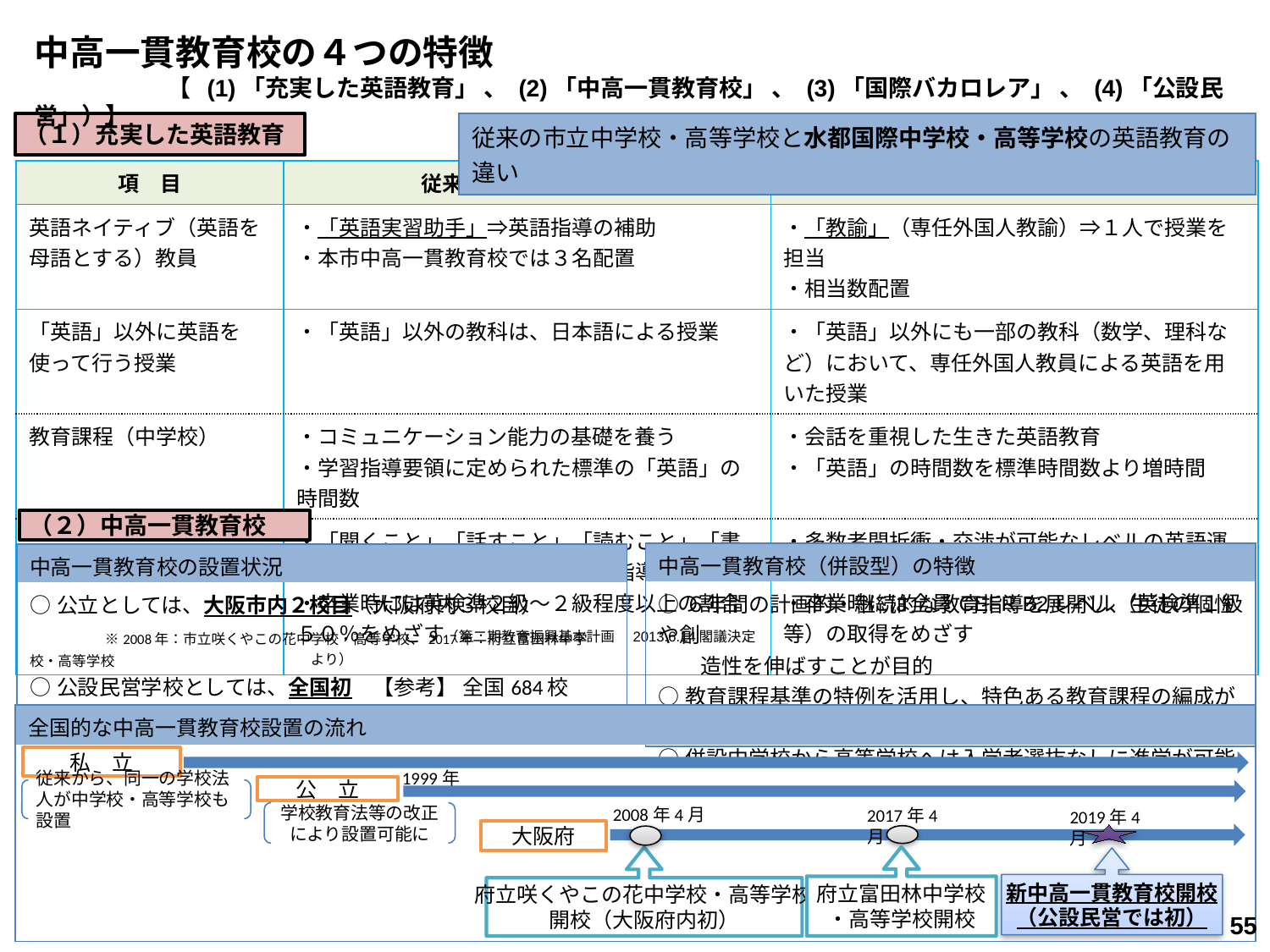

中高一貫教育校の４つの特徴
                        【  (1)「充実した英語教育」 、 (2)「中高一貫教育校」 、 (3)「国際バカロレア」 、 (4)「公設民営」）】
| 従来の市立中学校・高等学校と水都国際中学校・高等学校の英語教育の違い |
| --- |
（１）充実した英語教育
| 項　目 | 従来の市立中学・高校 | 水都国際中学校・高等学校 |
| --- | --- | --- |
| 英語ネイティブ（英語を母語とする）教員 | ・「英語実習助手」⇒英語指導の補助 ・本市中高一貫教育校では３名配置 | ・「教諭」（専任外国人教諭）⇒１人で授業を担当 ・相当数配置 |
| 「英語」以外に英語を使って行う授業 | ・「英語」以外の教科は、日本語による授業 | ・「英語」以外にも一部の教科（数学、理科など）において、専任外国人教員による英語を用いた授業 |
| 教育課程（中学校） | ・コミュニケーション能力の基礎を養う ・学習指導要領に定められた標準の「英語」の時間数 | ・会話を重視した生きた英語教育 ・「英語」の時間数を標準時間数より増時間 |
| 教育課程（高等学校） | ・「聞くこと」「話すこと」「読むこと」「書くこと」の４技能を統合した学習指導 ・卒業時には英検準２級～２級程度以上の割合５０％をめざす（第二期教育振興基本計画　2013.6.14閣議決定　より） | ・多数者間折衝・交渉が可能なレベルの英語運用能力を身につけるための教育課程 ・卒業時には全員CEFR B2レベル（英検準１級等）の取得をめざす |
（２）中高一貫教育校
| 中高一貫教育校（併設型）の特徴 |
| --- |
| ○６年間の計画的・継続的な教育指導を展開し、生徒の個性や創 　　造性を伸ばすことが目的 ○教育課程基準の特例を活用し、特色ある教育課程の編成が可能 ○併設中学校から高等学校へは入学者選抜なしに進学が可能 |
| 中高一貫教育校の設置状況 |
| --- |
| ○公立としては、大阪市内２校目（大阪府内３校目） 　 ※2008年：市立咲くやこの花中学校・高等学校、2017年：府立富田林中学校・高等学校 ○公設民営学校としては、全国初　【参考】 全国684校 |
| 全国的な中高一貫教育校設置の流れ |
| --- |
|  |
私　立

1999年
公　立
従来から、同一の学校法人が中学校・高等学校も設置

2008年4月
2017年4月
2019年4月
学校教育法等の改正
により設置可能に

府立富田林中学校
・高等学校開校
府立咲くやこの花中学校・高等学校
開校（大阪府内初）
新中高一貫教育校開校
（公設民営では初）
大阪府

55